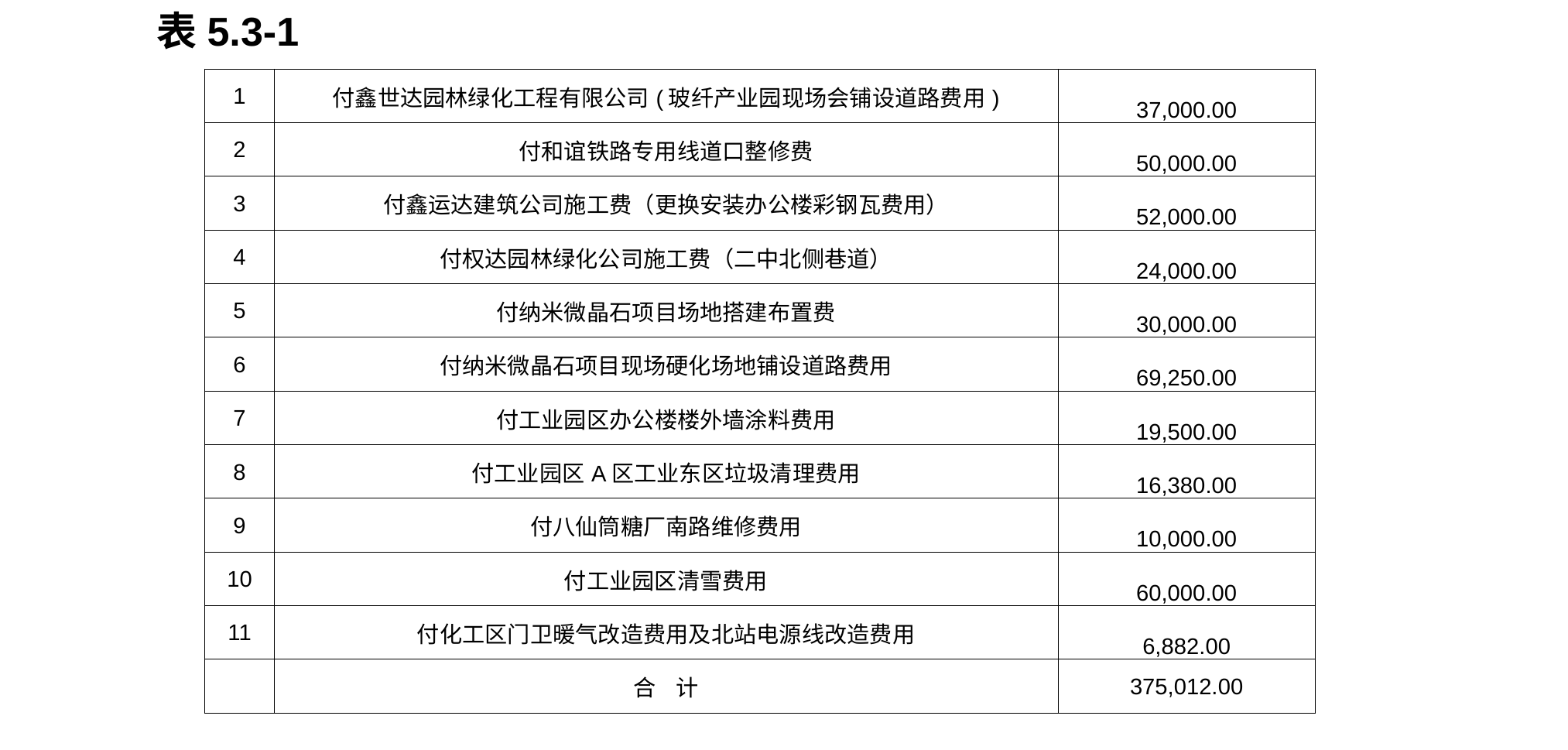

表5.3-1
| 1 | 付鑫世达园林绿化工程有限公司(玻纤产业园现场会铺设道路费用) | 37,000.00 |
| --- | --- | --- |
| 2 | 付和谊铁路专用线道口整修费 | 50,000.00 |
| 3 | 付鑫运达建筑公司施工费（更换安装办公楼彩钢瓦费用） | 52,000.00 |
| 4 | 付权达园林绿化公司施工费（二中北侧巷道） | 24,000.00 |
| 5 | 付纳米微晶石项目场地搭建布置费 | 30,000.00 |
| 6 | 付纳米微晶石项目现场硬化场地铺设道路费用 | 69,250.00 |
| 7 | 付工业园区办公楼楼外墙涂料费用 | 19,500.00 |
| 8 | 付工业园区A区工业东区垃圾清理费用 | 16,380.00 |
| 9 | 付八仙筒糖厂南路维修费用 | 10,000.00 |
| 10 | 付工业园区清雪费用 | 60,000.00 |
| 11 | 付化工区门卫暖气改造费用及北站电源线改造费用 | 6,882.00 |
|  | 合 计 | 375,012.00 |